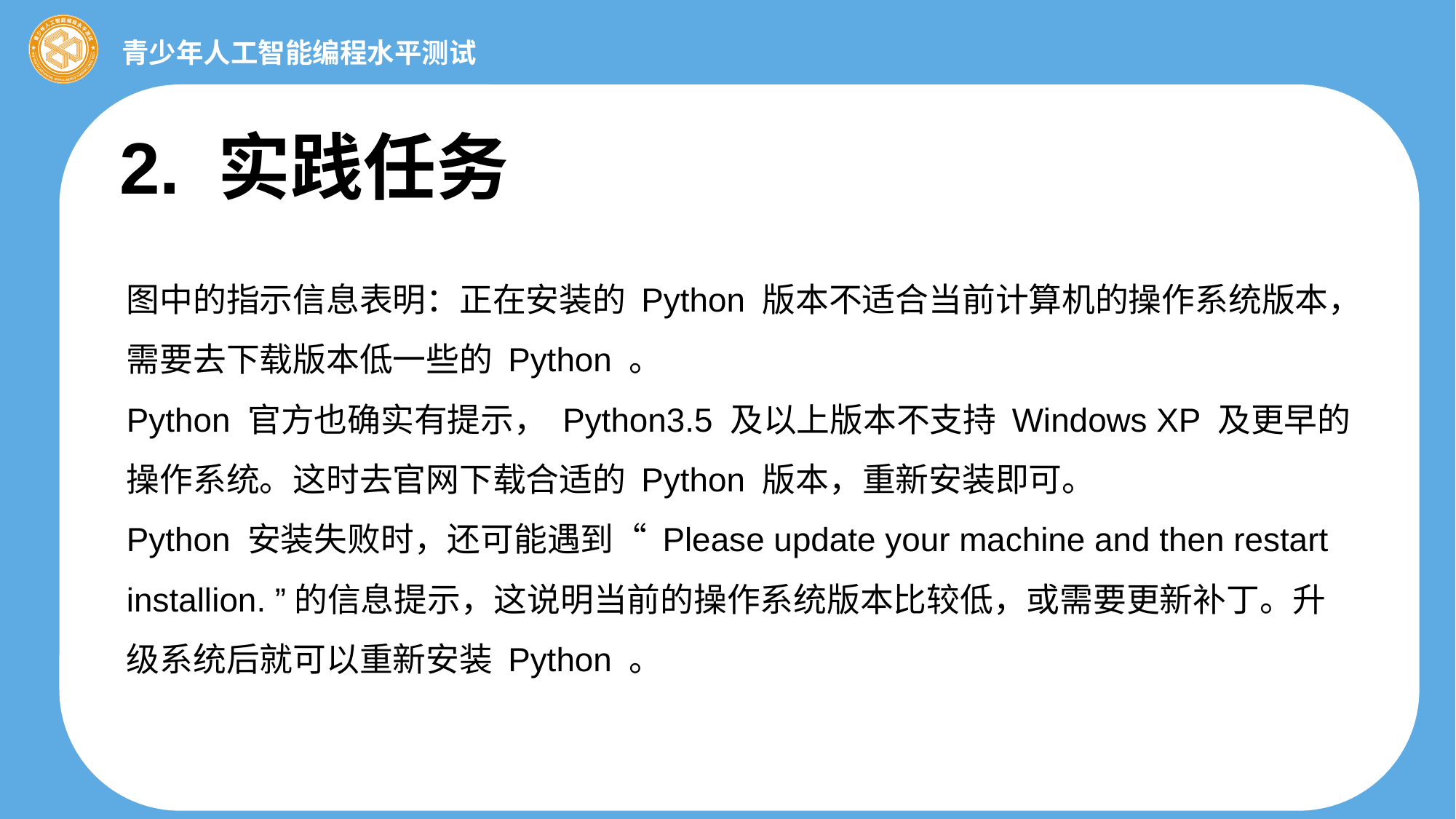

2. 实践任务
图中的指示信息表明：正在安装的 Python 版本不适合当前计算机的操作系统版本，
需要去下载版本低一些的 Python 。
Python 官方也确实有提示， Python3.5 及以上版本不支持 Windows XP 及更早的操作系统。这时去官网下载合适的 Python 版本，重新安装即可。
Python 安装失败时，还可能遇到“ Please update your machine and then restart installion. ”的信息提示，这说明当前的操作系统版本比较低，或需要更新补丁。升级系统后就可以重新安装 Python 。